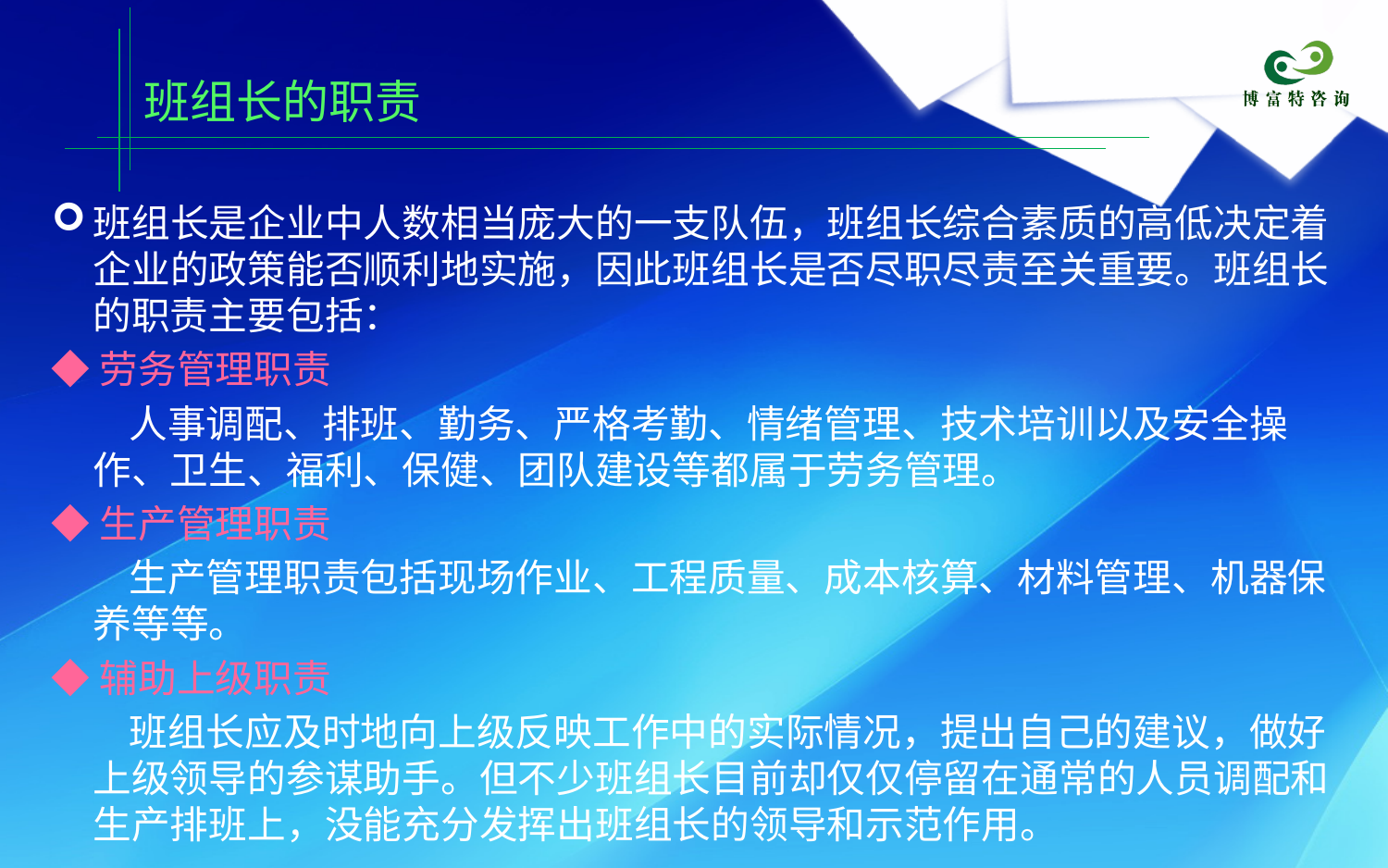

班组长的职责
班组长是企业中人数相当庞大的一支队伍，班组长综合素质的高低决定着企业的政策能否顺利地实施，因此班组长是否尽职尽责至关重要。班组长的职责主要包括：
◆劳务管理职责
　　人事调配、排班、勤务、严格考勤、情绪管理、技术培训以及安全操作、卫生、福利、保健、团队建设等都属于劳务管理。
◆生产管理职责
　　生产管理职责包括现场作业、工程质量、成本核算、材料管理、机器保养等等。
◆辅助上级职责
　　班组长应及时地向上级反映工作中的实际情况，提出自己的建议，做好上级领导的参谋助手。但不少班组长目前却仅仅停留在通常的人员调配和生产排班上，没能充分发挥出班组长的领导和示范作用。